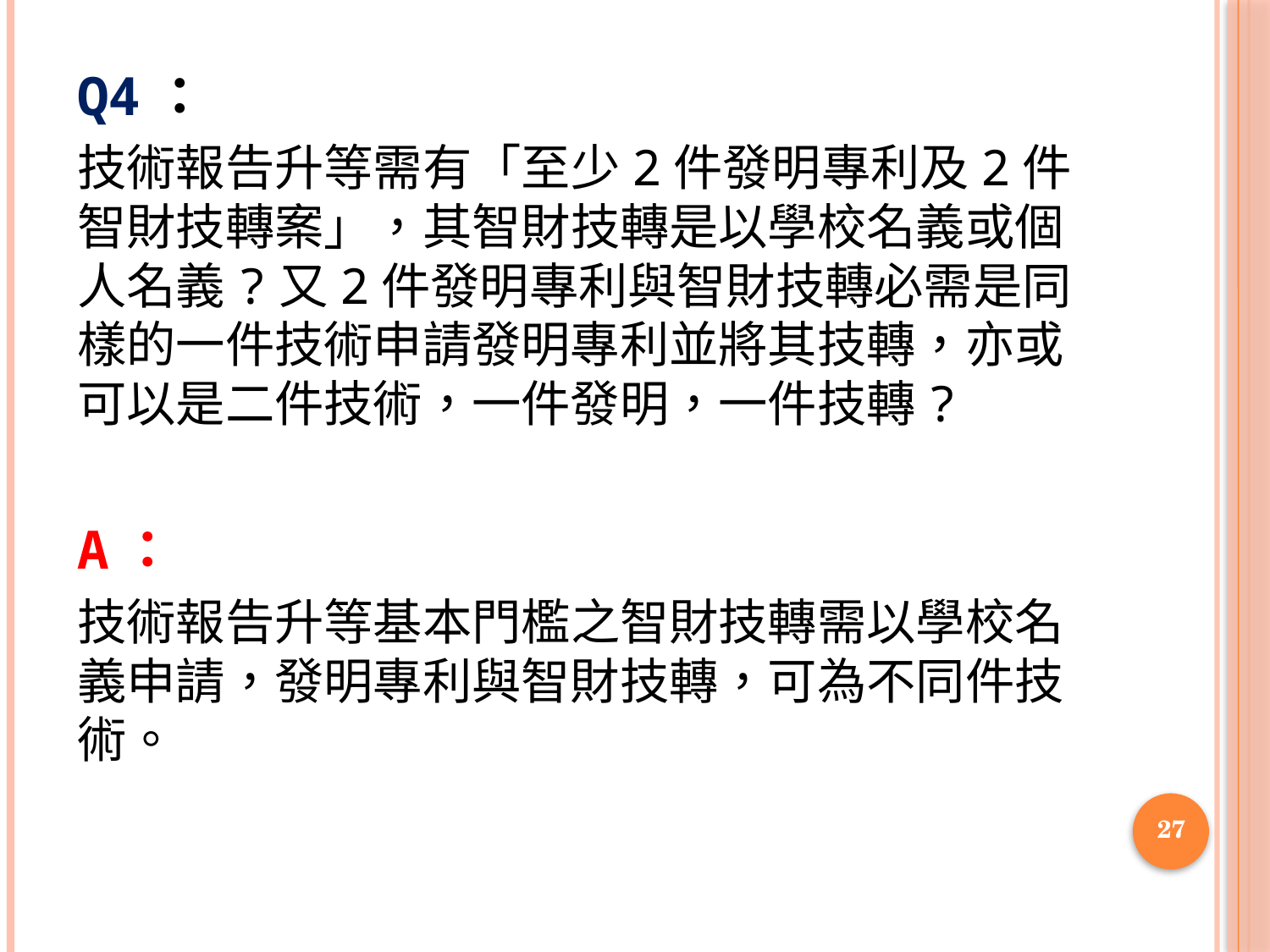

Q4：
技術報告升等需有「至少2件發明專利及2件智財技轉案」，其智財技轉是以學校名義或個人名義?又2件發明專利與智財技轉必需是同樣的一件技術申請發明專利並將其技轉，亦或可以是二件技術，一件發明，一件技轉?

A：
技術報告升等基本門檻之智財技轉需以學校名義申請，發明專利與智財技轉，可為不同件技術。

27